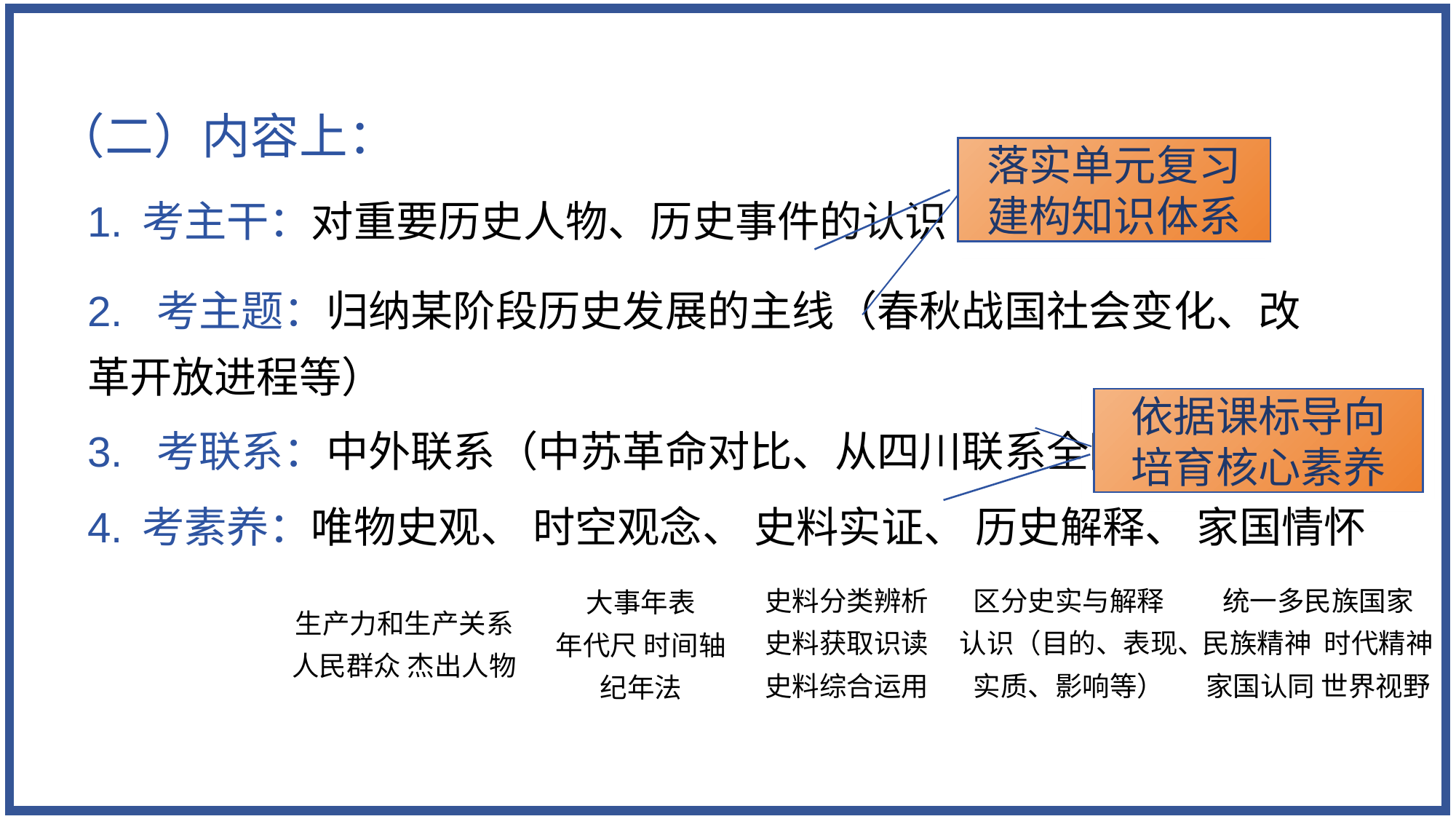

（二）内容上：
落实单元复习
建构知识体系
考主干：对重要历史人物、历史事件的认识
2.  考主题：归纳某阶段历史发展的主线（春秋战国社会变化、改革开放进程等）
依据课标导向
培育核心素养
3.  考联系：中外联系（中苏革命对比、从四川联系全国等）
考素养：唯物史观、 时空观念、 史料实证、 历史解释、 家国情怀
统一多民族国家
民族精神  时代精神
家国认同 世界视野
区分史实与解释
认识（目的、表现、实质、影响等）
史料分类辨析
史料获取识读
史料综合运用
大事年表
年代尺 时间轴
纪年法
生产力和生产关系
人民群众 杰出人物